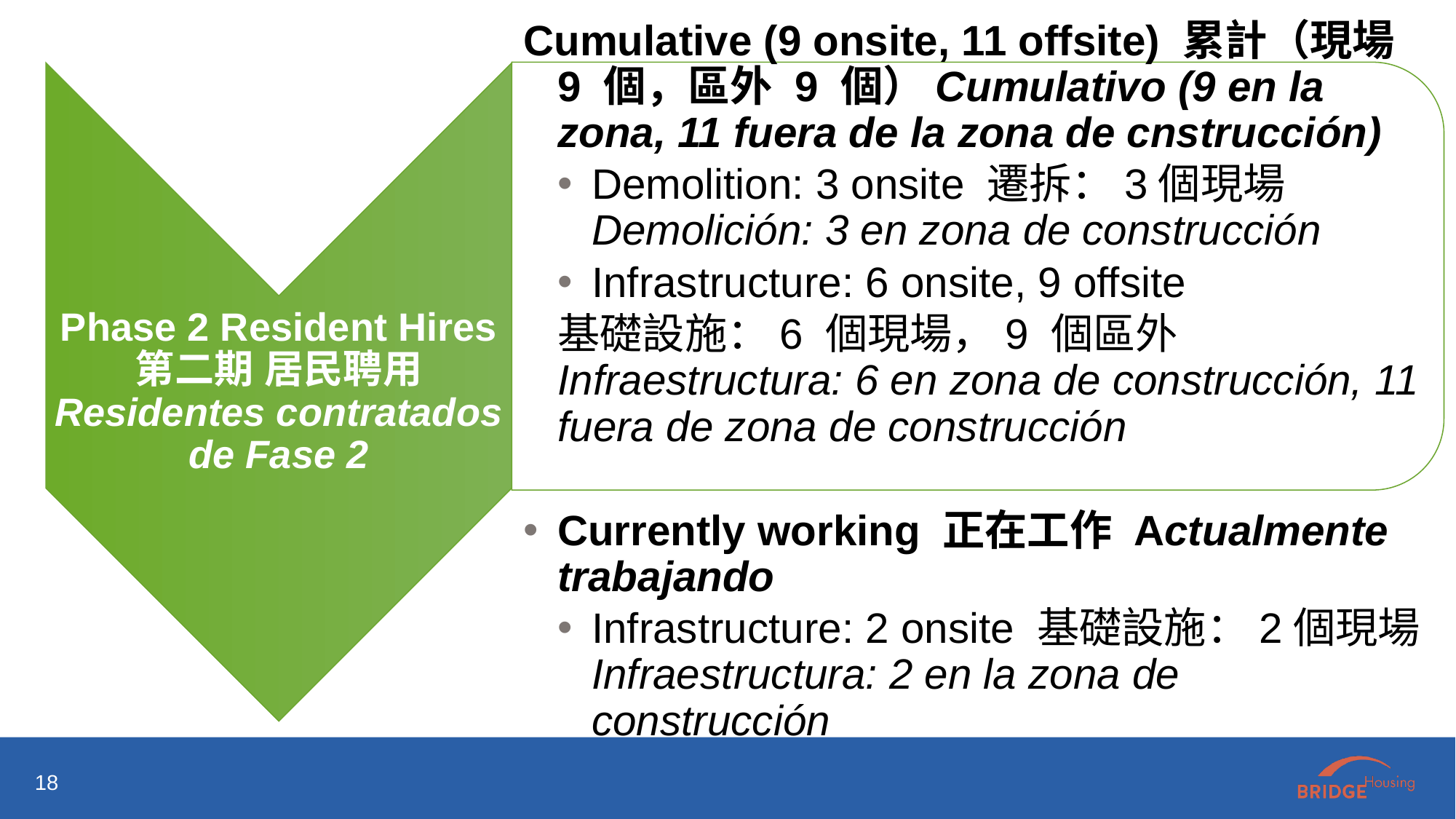

Cumulative (9 onsite, 11 offsite) 累計（現場 9 個，區外 9 個）Cumulativo (9 en la zona, 11 fuera de la zona de cnstrucción)
Demolition: 3 onsite 遷拆：3個現場 Demolición: 3 en zona de construcción
Infrastructure: 6 onsite, 9 offsite
基礎設施：6 個現場，9 個區外 Infraestructura: 6 en zona de construcción, 11 fuera de zona de construcción

Currently working 正在工作 Actualmente trabajando
Infrastructure: 2 onsite 基礎設施：2個現場 Infraestructura: 2 en la zona de construcción

Phase 2 Resident Hires
第二期 居民聘用
Residentes contratados de Fase 2